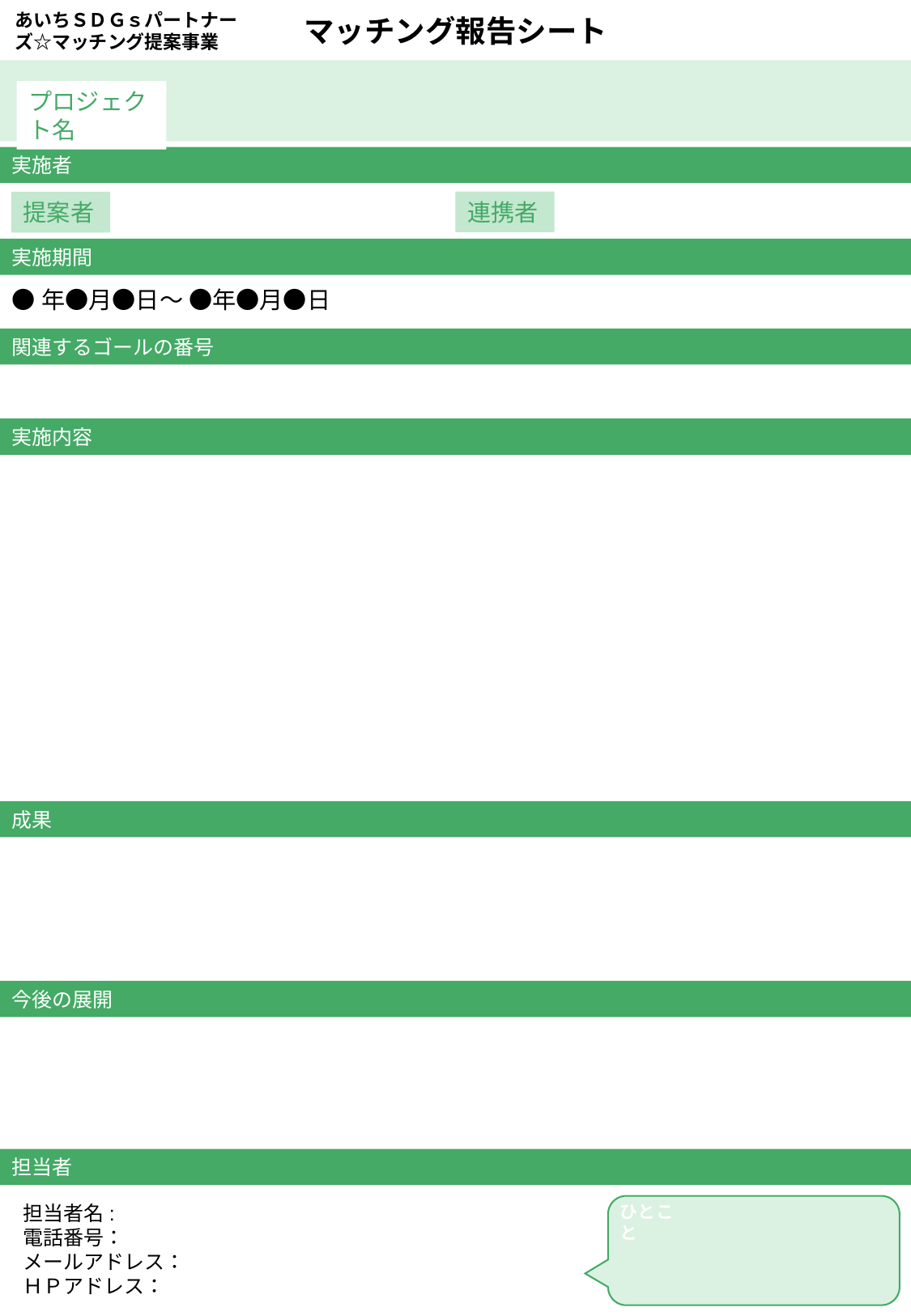

マッチング報告シート
あいちＳＤＧｓパートナーズ☆マッチング提案事業

プロジェクト名
実施者
連携者
提案者
実施期間
●年●月●日～ ●年●月●日
関連するゴールの番号
実施内容
成果
今後の展開
担当者
担当者名:
電話番号：
メールアドレス：
ＨＰアドレス：
ひとこと